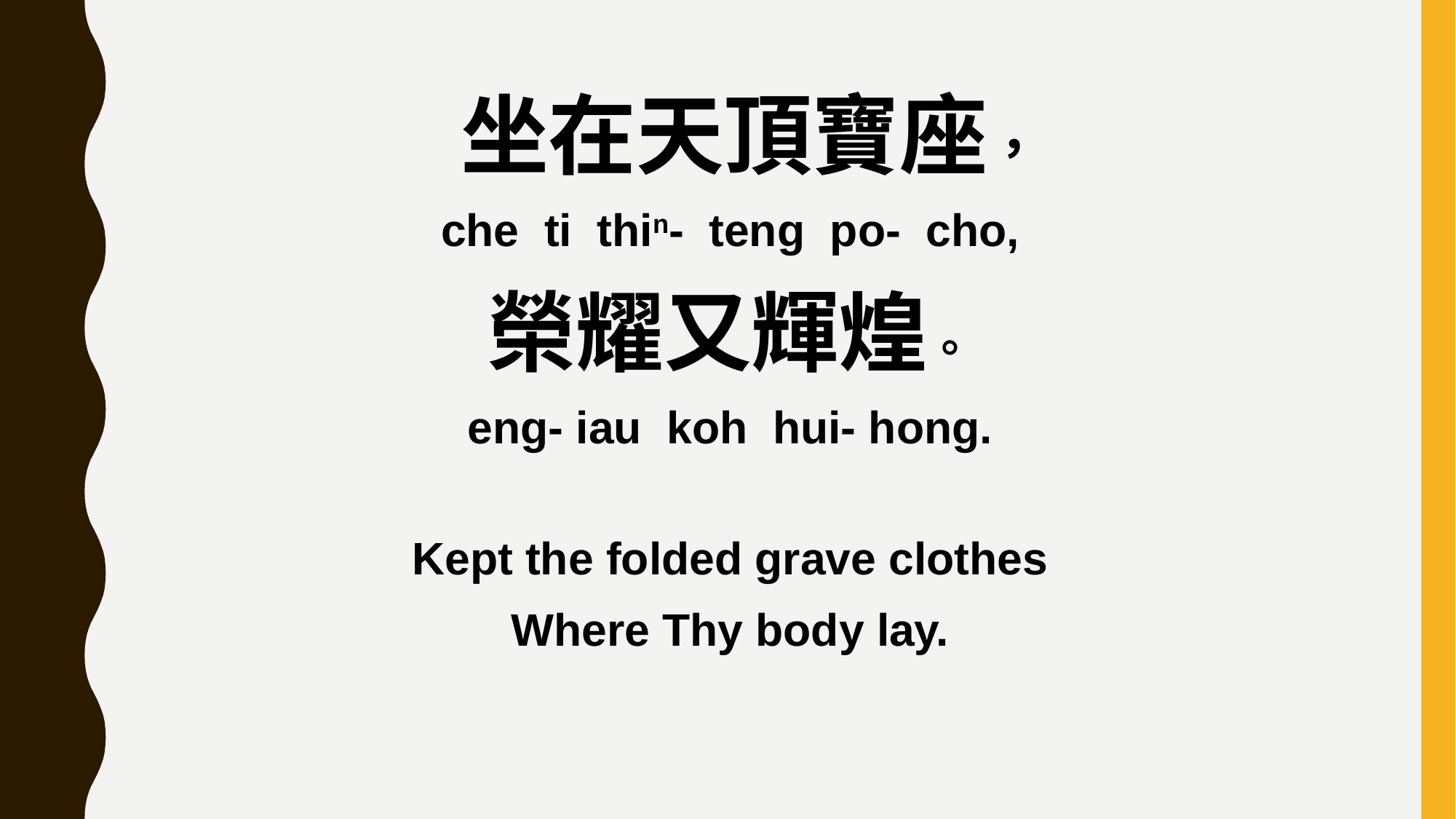

坐在天頂寶座，
che  ti  thin-  teng  po-  cho,
榮耀又輝煌。
eng- iau  koh  hui- hong.

Kept the folded grave clothes
Where Thy body lay.